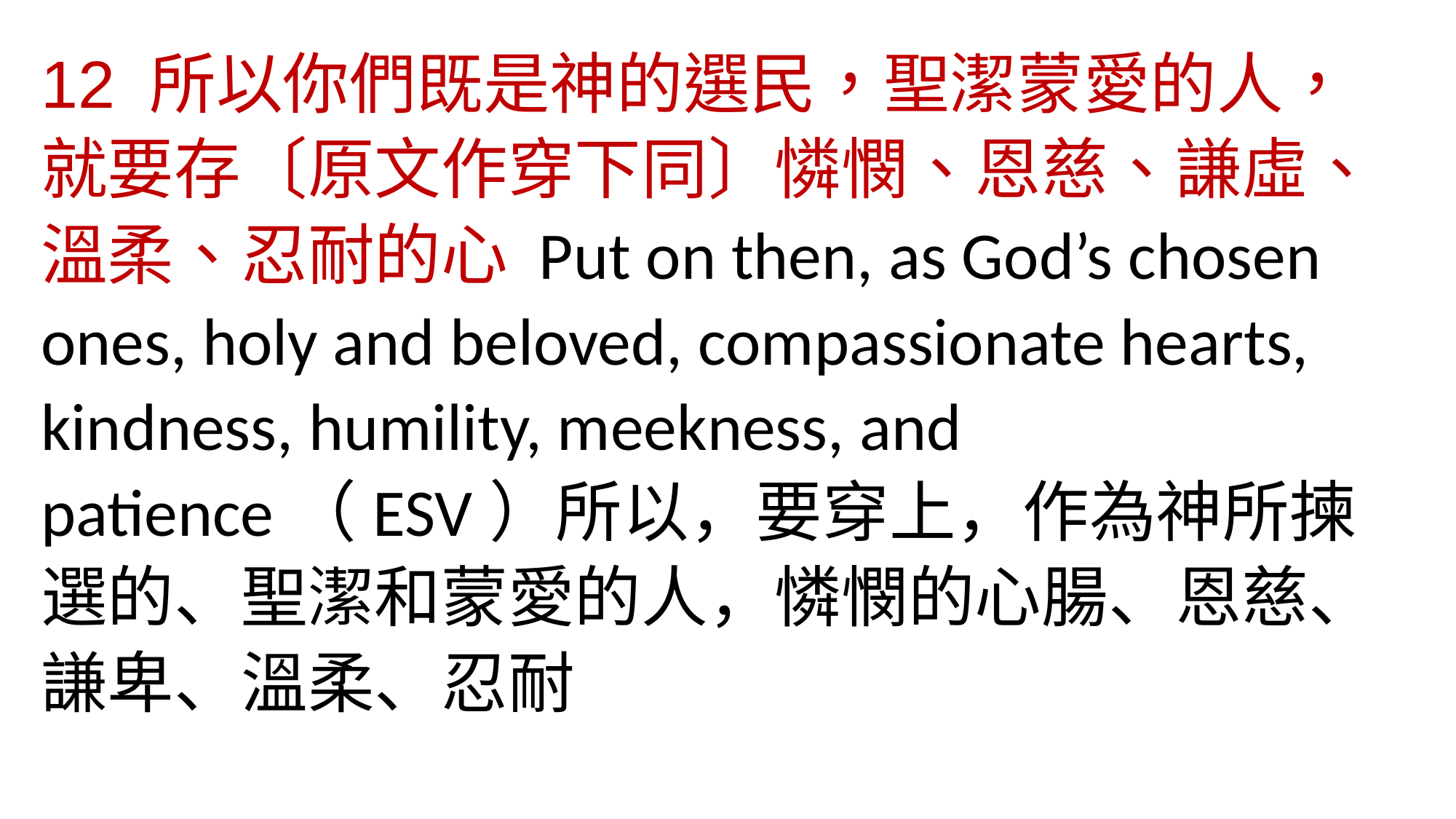

12 所以你們既是神的選民，聖潔蒙愛的人，就要存〔原文作穿下同〕憐憫、恩慈、謙虛、溫柔、忍耐的心 Put on then, as God’s chosen ones, holy and beloved, compassionate hearts, kindness, humility, meekness, and patience（ESV）所以，要穿上，作為神所揀選的、聖潔和蒙愛的人，憐憫的心腸、恩慈、謙卑、溫柔、忍耐